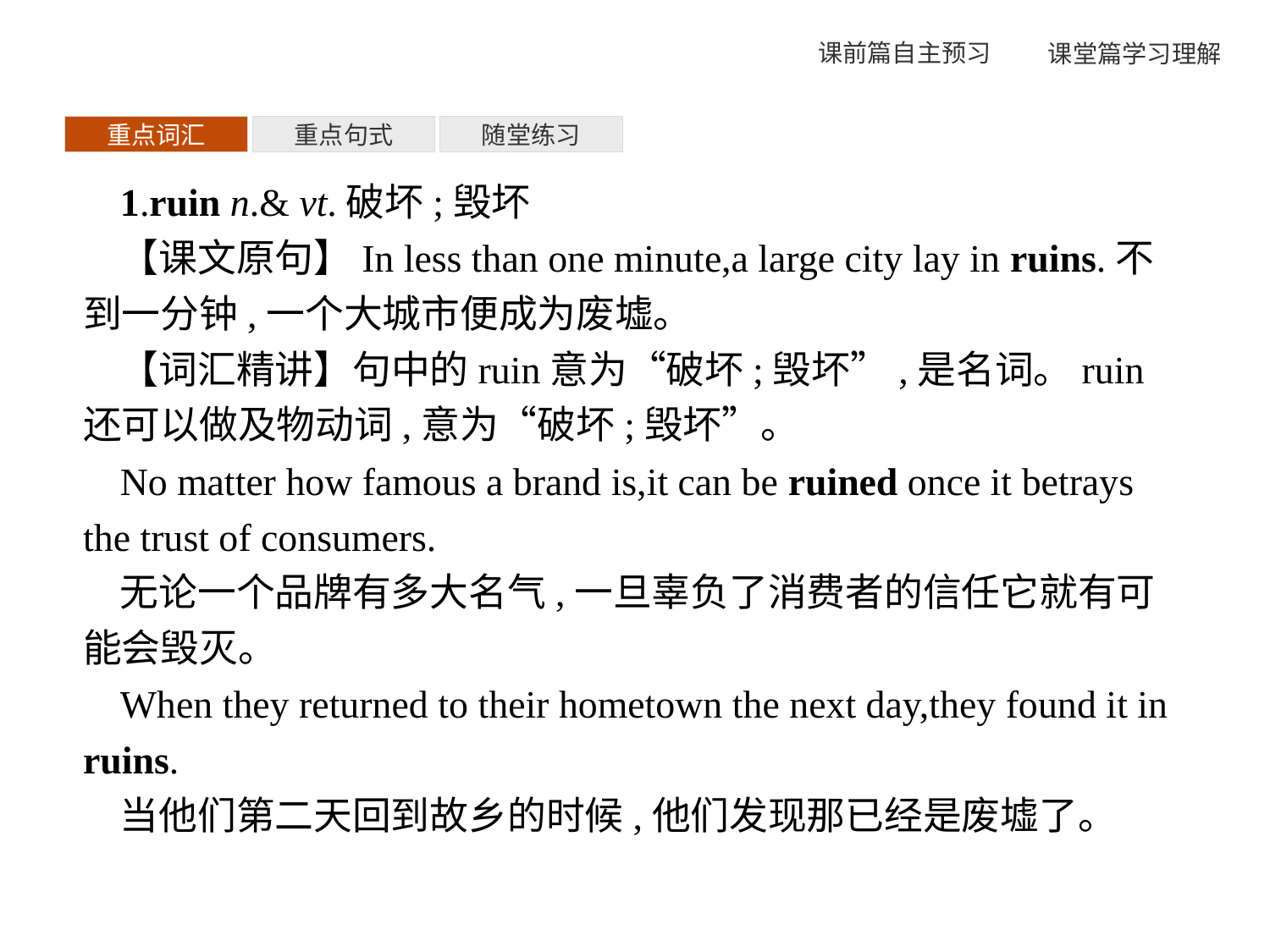

重点词汇
重点句式
随堂练习
1.ruin n.& vt.破坏;毁坏
【课文原句】In less than one minute,a large city lay in ruins.不到一分钟,一个大城市便成为废墟。
【词汇精讲】句中的ruin意为“破坏;毁坏”,是名词。ruin还可以做及物动词,意为“破坏;毁坏”。
No matter how famous a brand is,it can be ruined once it betrays the trust of consumers.
无论一个品牌有多大名气,一旦辜负了消费者的信任它就有可能会毁灭。
When they returned to their hometown the next day,they found it in ruins.
当他们第二天回到故乡的时候,他们发现那已经是废墟了。